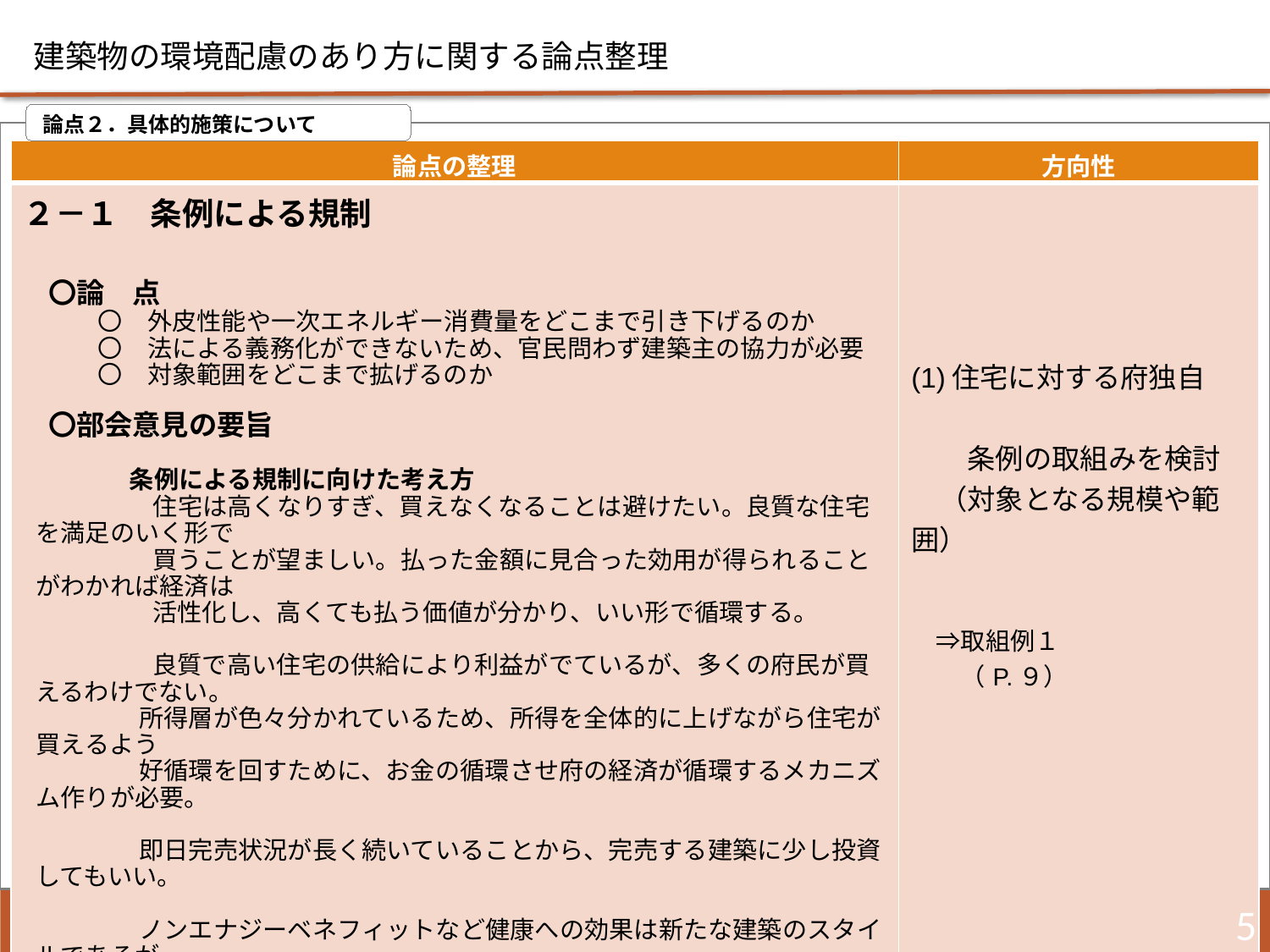

建築物の環境配慮のあり方に関する論点整理
 論点２．具体的施策について

| 論点の整理 | 方向性 |
| --- | --- |
| ２－１　条例による規制 　 　〇論　点 　　　〇　外皮性能や一次エネルギー消費量をどこまで引き下げるのか 　　　〇　法による義務化ができないため、官民問わず建築主の協力が必要 　　　〇　対象範囲をどこまで拡げるのか 　〇部会意見の要旨 　　　 　　　　条例による規制に向けた考え方 　　　　　 住宅は高くなりすぎ、買えなくなることは避けたい。良質な住宅を満足のいく形で 　　　　 　買うことが望ましい。払った金額に見合った効用が得られることがわかれば経済は 　　　　　 活性化し、高くても払う価値が分かり、いい形で循環する。 　　　　　 良質で高い住宅の供給により利益がでているが、多くの府民が買えるわけでない。　　　 　　　　 所得層が色々分かれているため、所得を全体的に上げながら住宅が買えるよう 　　　　 好循環を回すために、お金の循環させ府の経済が循環するメカニズム作りが必要。 　 　　　　 即日完売状況が長く続いていることから、完売する建築に少し投資してもいい。 　　　　 ノンエナジーベネフィットなど健康への効果は新たな建築のスタイルであるが、 　　　　 大規模住宅の対応が遅れており、戸建て部門より少し後追いとなっている。 | (1)住宅に対する府独自　　　 　　条例の取組みを検討 　（対象となる規模や範囲） 　⇒取組例１ 　　（P.９） |
5
住宅まちづくり部